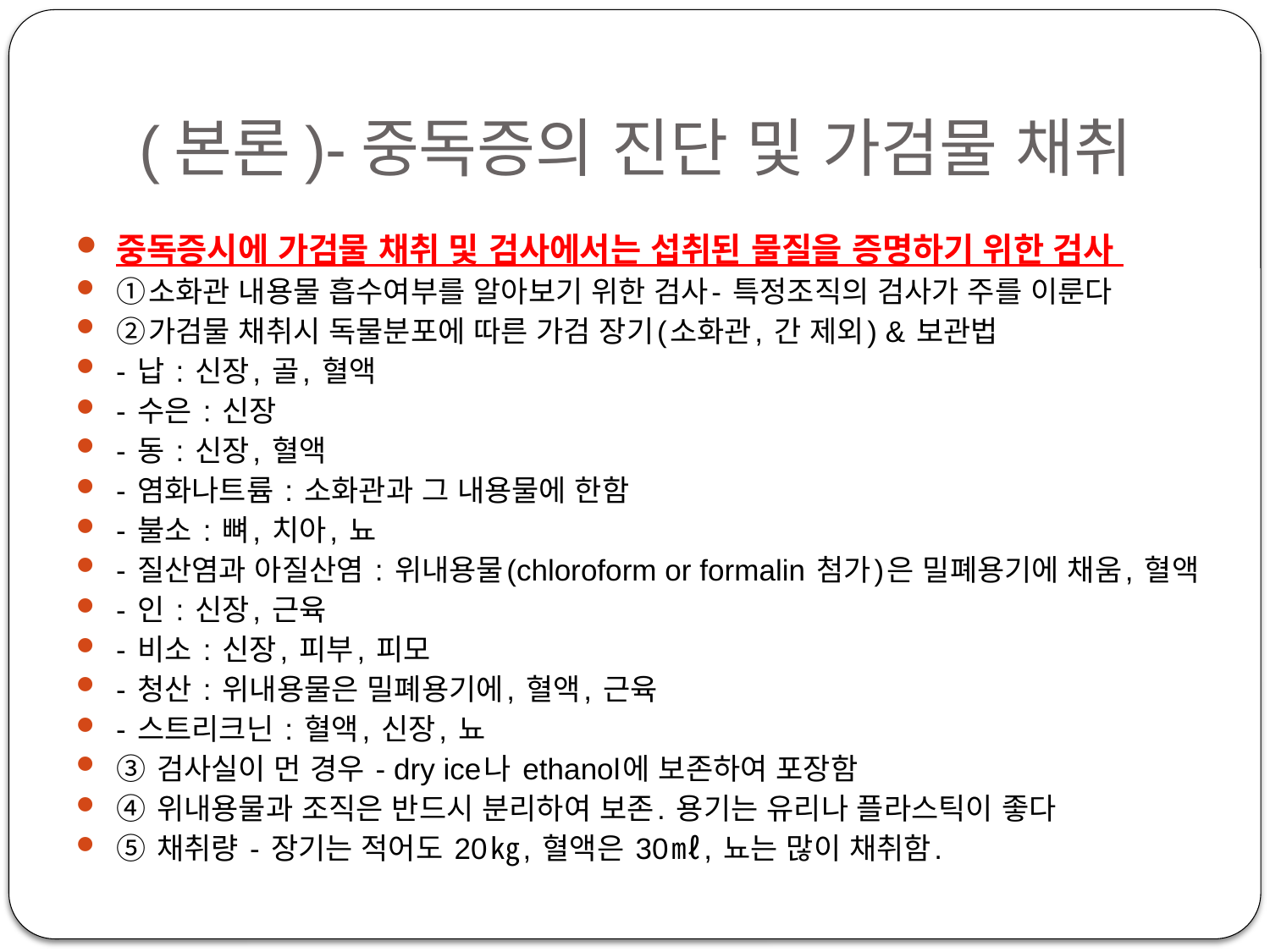

# (본론)-중독증의 진단 및 가검물 채취
중독증시에 가검물 채취 및 검사에서는 섭취된 물질을 증명하기 위한 검사
①소화관 내용물 흡수여부를 알아보기 위한 검사- 특정조직의 검사가 주를 이룬다
②가검물 채취시 독물분포에 따른 가검 장기(소화관, 간 제외) & 보관법
- 납 : 신장, 골, 혈액
- 수은 : 신장
- 동 : 신장, 혈액
- 염화나트륨 : 소화관과 그 내용물에 한함
- 불소 : 뼈, 치아, 뇨
- 질산염과 아질산염 : 위내용물(chloroform or formalin 첨가)은 밀폐용기에 채움, 혈액
- 인 : 신장, 근육
- 비소 : 신장, 피부, 피모
- 청산 : 위내용물은 밀폐용기에, 혈액, 근육
- 스트리크닌 : 혈액, 신장, 뇨
③ 검사실이 먼 경우 - dry ice나 ethanol에 보존하여 포장함
④ 위내용물과 조직은 반드시 분리하여 보존. 용기는 유리나 플라스틱이 좋다
⑤ 채취량 - 장기는 적어도 20㎏, 혈액은 30㎖, 뇨는 많이 채취함.